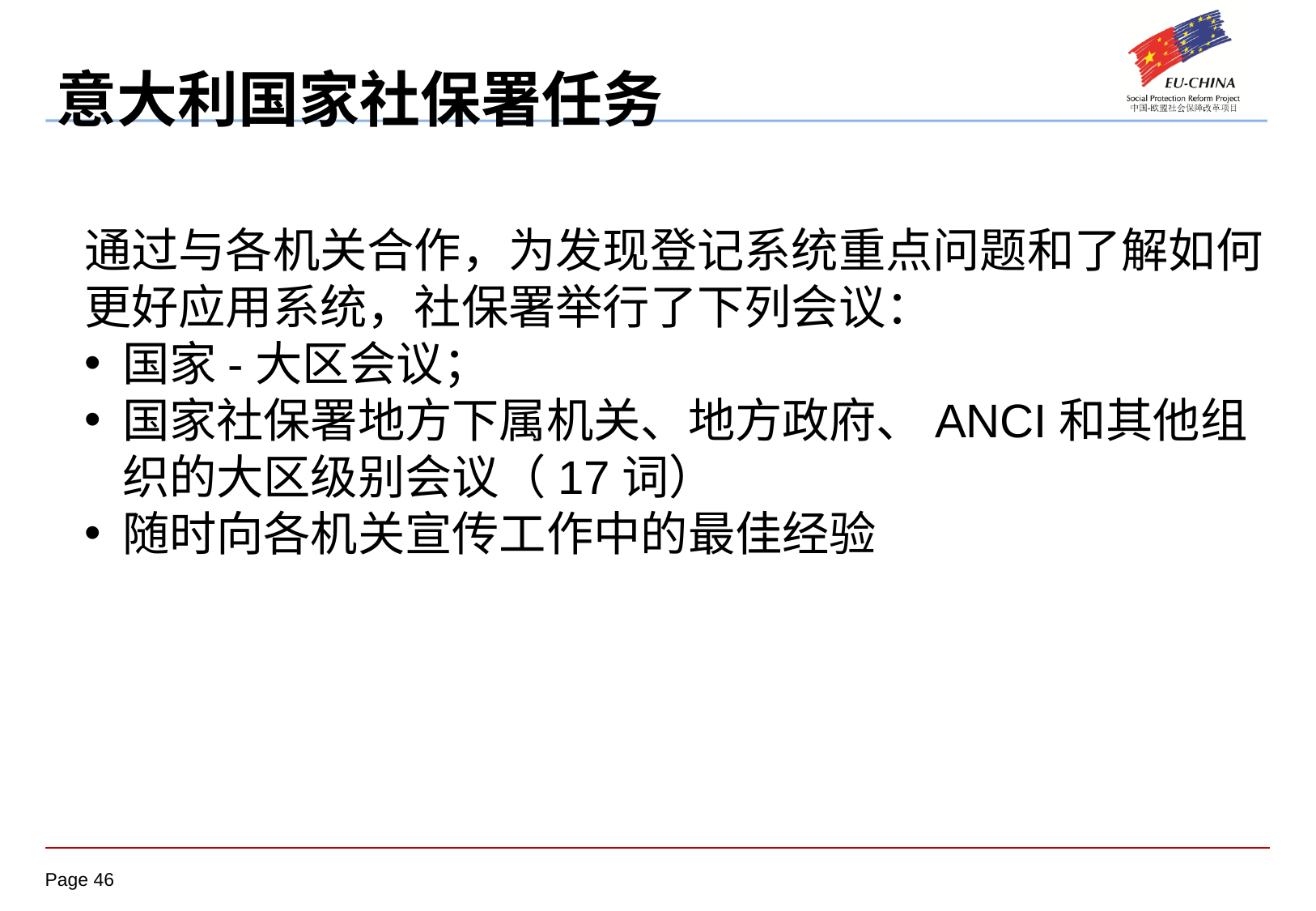

意大利国家社保署任务

通过与各机关合作，为发现登记系统重点问题和了解如何更好应用系统，社保署举行了下列会议：
国家-大区会议；
国家社保署地方下属机关、地方政府、ANCI和其他组织的大区级别会议（17词）
随时向各机关宣传工作中的最佳经验